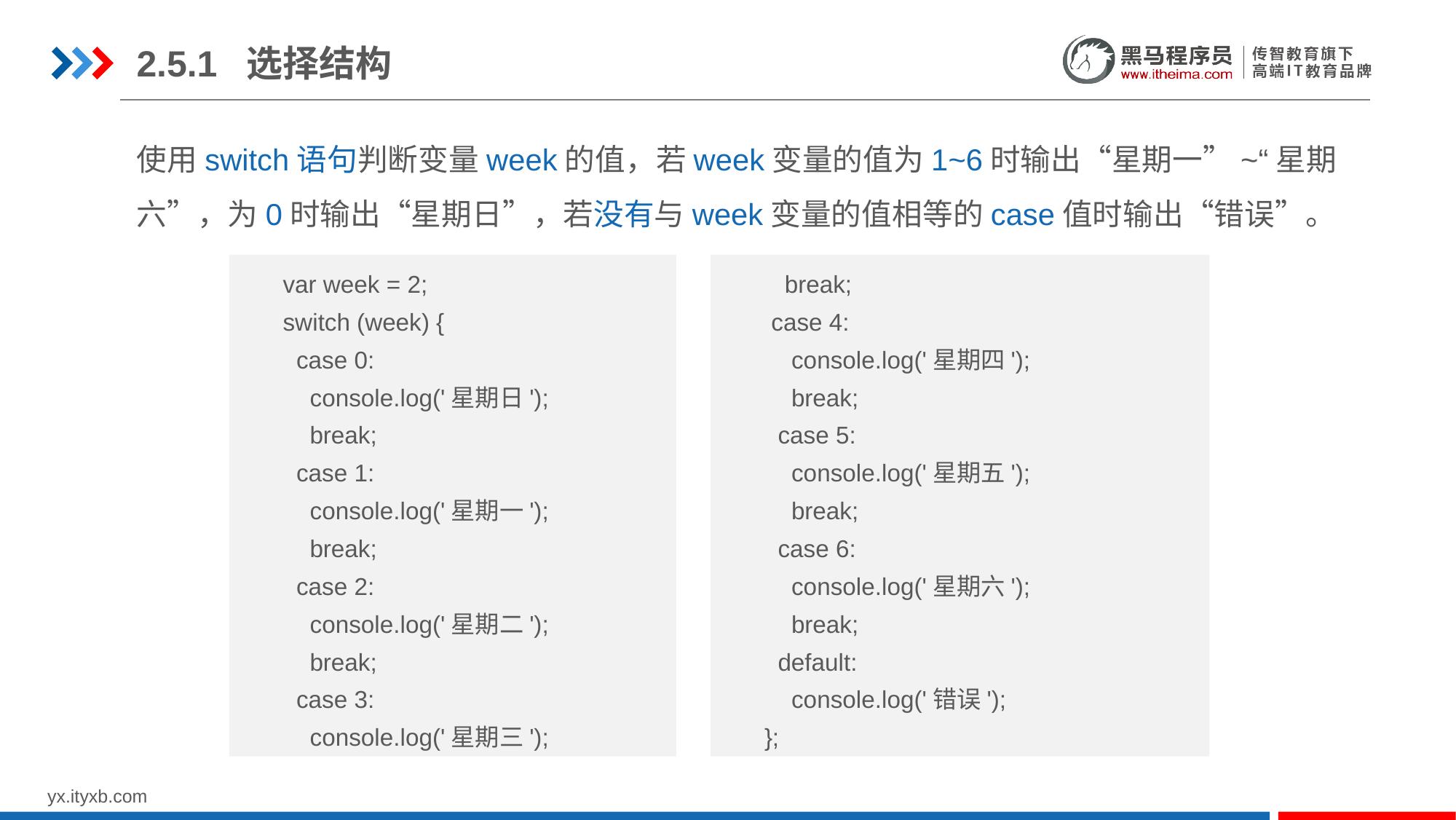

2.5.1  选择结构
使用switch语句判断变量week的值，若week变量的值为1~6时输出“星期一”~“星期六”，为0时输出“星期日”，若没有与week变量的值相等的case值时输出“错误”。

var week = 2;
switch (week) {
  case 0:
    console.log('星期日');
    break;
  case 1:
    console.log('星期一');
    break;
  case 2:
    console.log('星期二');
    break;
  case 3:
    console.log('星期三');
   break;
 case 4:
    console.log('星期四');
    break;
  case 5:
    console.log('星期五');
    break;
  case 6:
    console.log('星期六');
    break;
  default:
    console.log('错误');
};